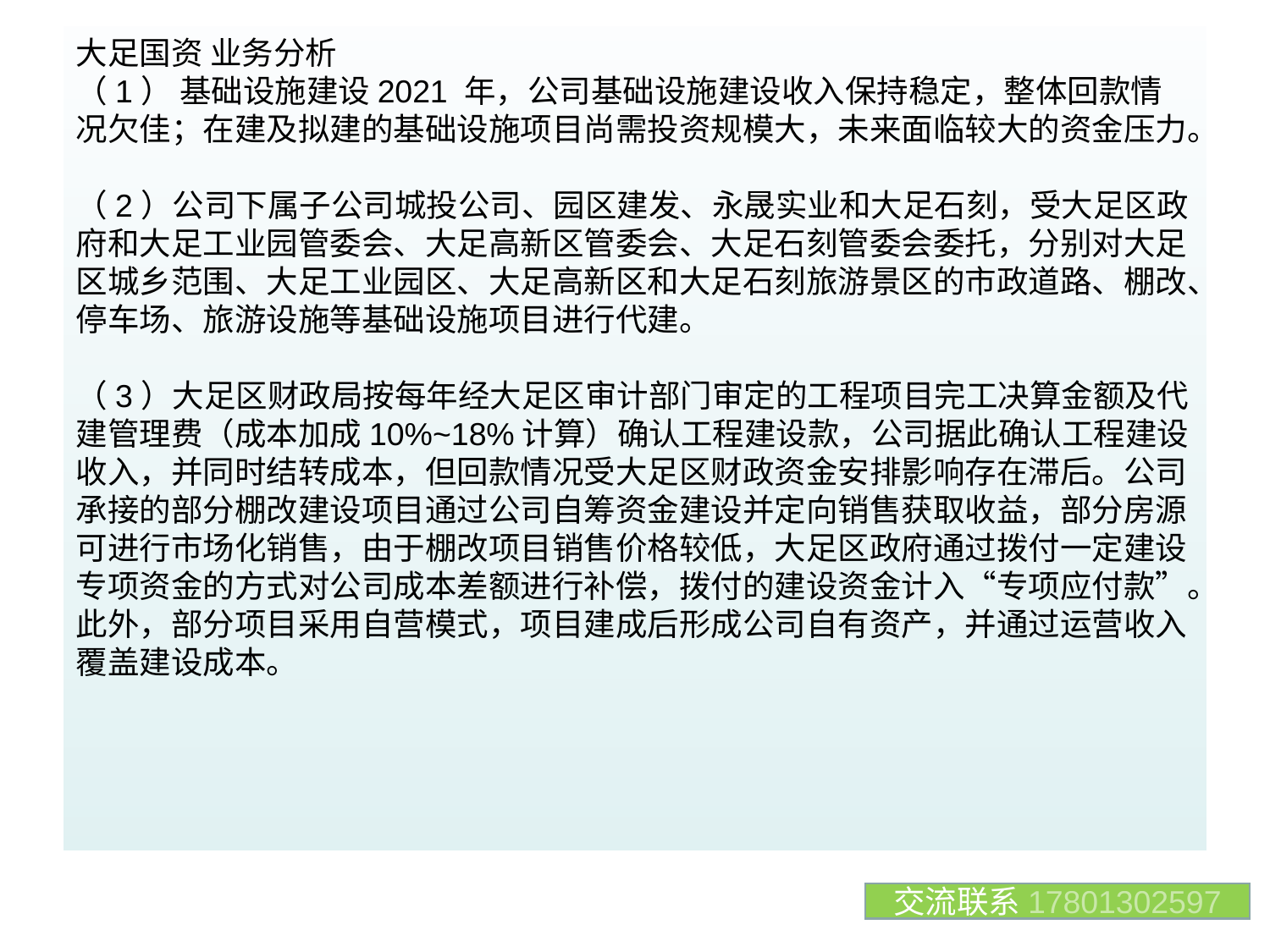

大足国资 业务分析
（1） 基础设施建设2021 年，公司基础设施建设收入保持稳定，整体回款情况欠佳；在建及拟建的基础设施项目尚需投资规模大，未来面临较大的资金压力。

（2）公司下属子公司城投公司、园区建发、永晟实业和大足石刻，受大足区政府和大足工业园管委会、大足高新区管委会、大足石刻管委会委托，分别对大足区城乡范围、大足工业园区、大足高新区和大足石刻旅游景区的市政道路、棚改、停车场、旅游设施等基础设施项目进行代建。

（3）大足区财政局按每年经大足区审计部门审定的工程项目完工决算金额及代建管理费（成本加成10%~18%计算）确认工程建设款，公司据此确认工程建设收入，并同时结转成本，但回款情况受大足区财政资金安排影响存在滞后。公司承接的部分棚改建设项目通过公司自筹资金建设并定向销售获取收益，部分房源可进行市场化销售，由于棚改项目销售价格较低，大足区政府通过拨付一定建设专项资金的方式对公司成本差额进行补偿，拨付的建设资金计入“专项应付款”。此外，部分项目采用自营模式，项目建成后形成公司自有资产，并通过运营收入覆盖建设成本。